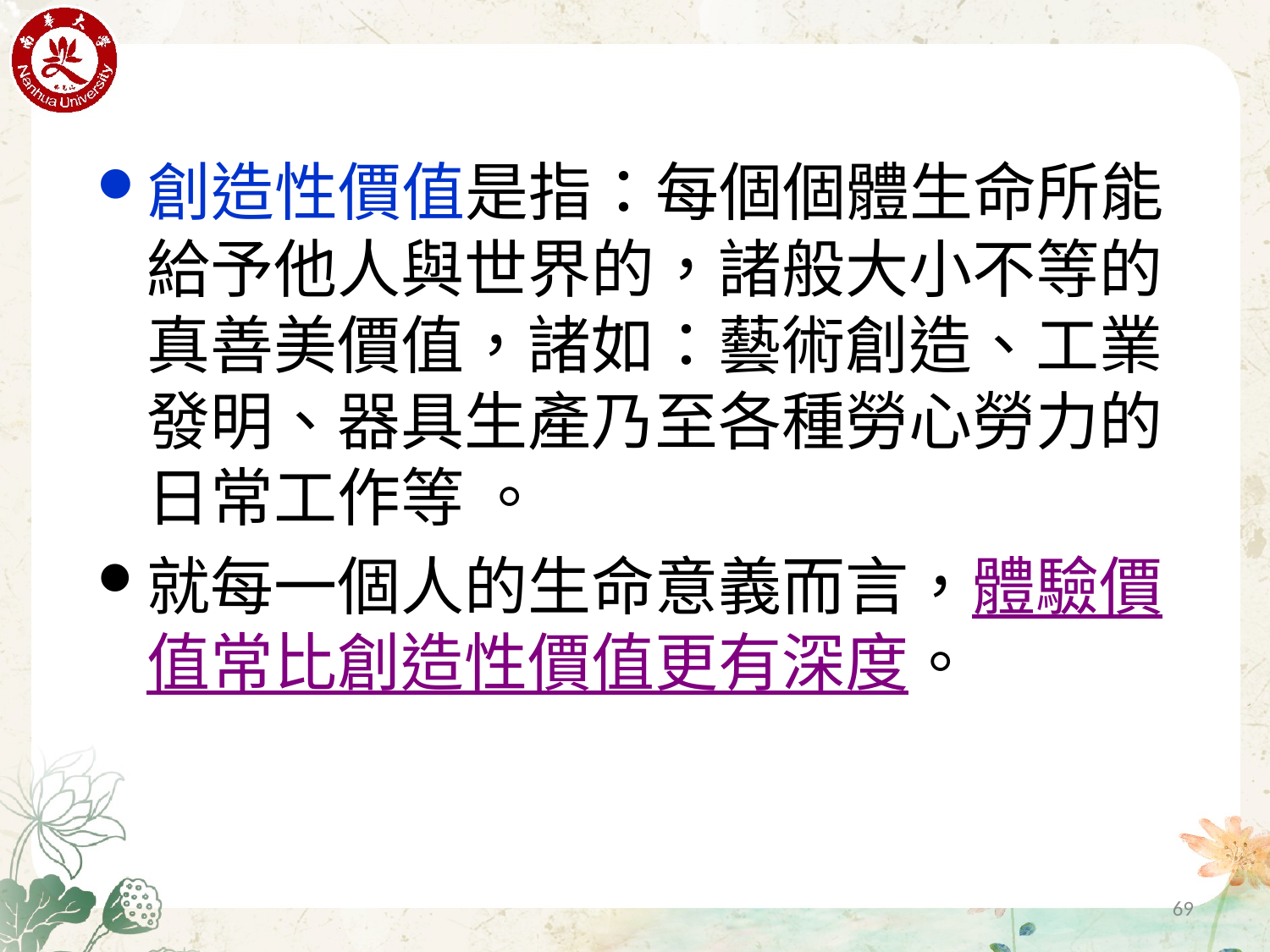

創造性價值是指：每個個體生命所能給予他人與世界的，諸般大小不等的真善美價值，諸如：藝術創造、工業發明、器具生產乃至各種勞心勞力的日常工作等 。
就每一個人的生命意義而言，體驗價值常比創造性價值更有深度。
69